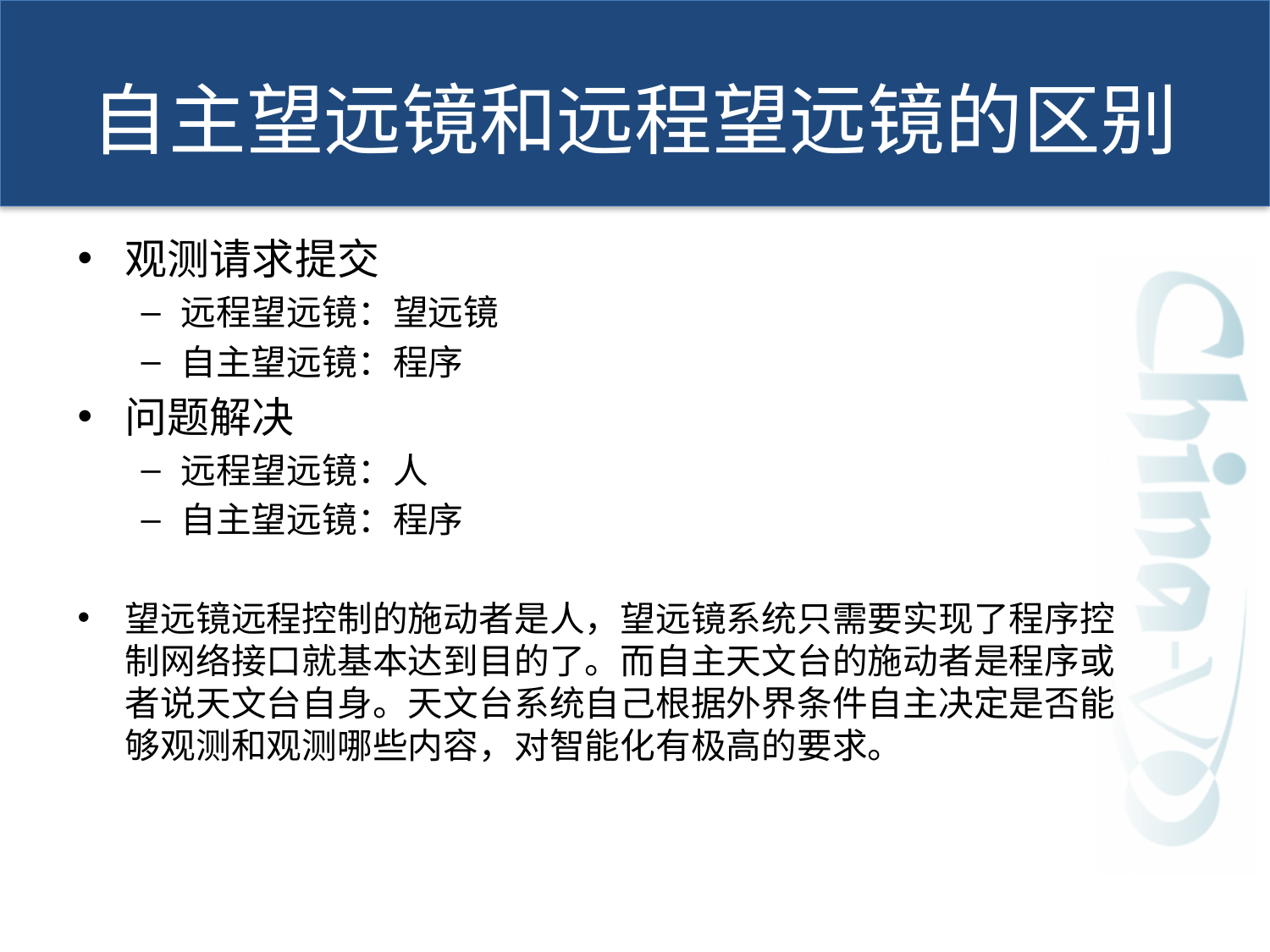

# 自主望远镜和远程望远镜的区别
观测请求提交
远程望远镜：望远镜
自主望远镜：程序
问题解决
远程望远镜：人
自主望远镜：程序

望远镜远程控制的施动者是人，望远镜系统只需要实现了程序控制网络接口就基本达到目的了。而自主天文台的施动者是程序或者说天文台自身。天文台系统自己根据外界条件自主决定是否能够观测和观测哪些内容，对智能化有极高的要求。